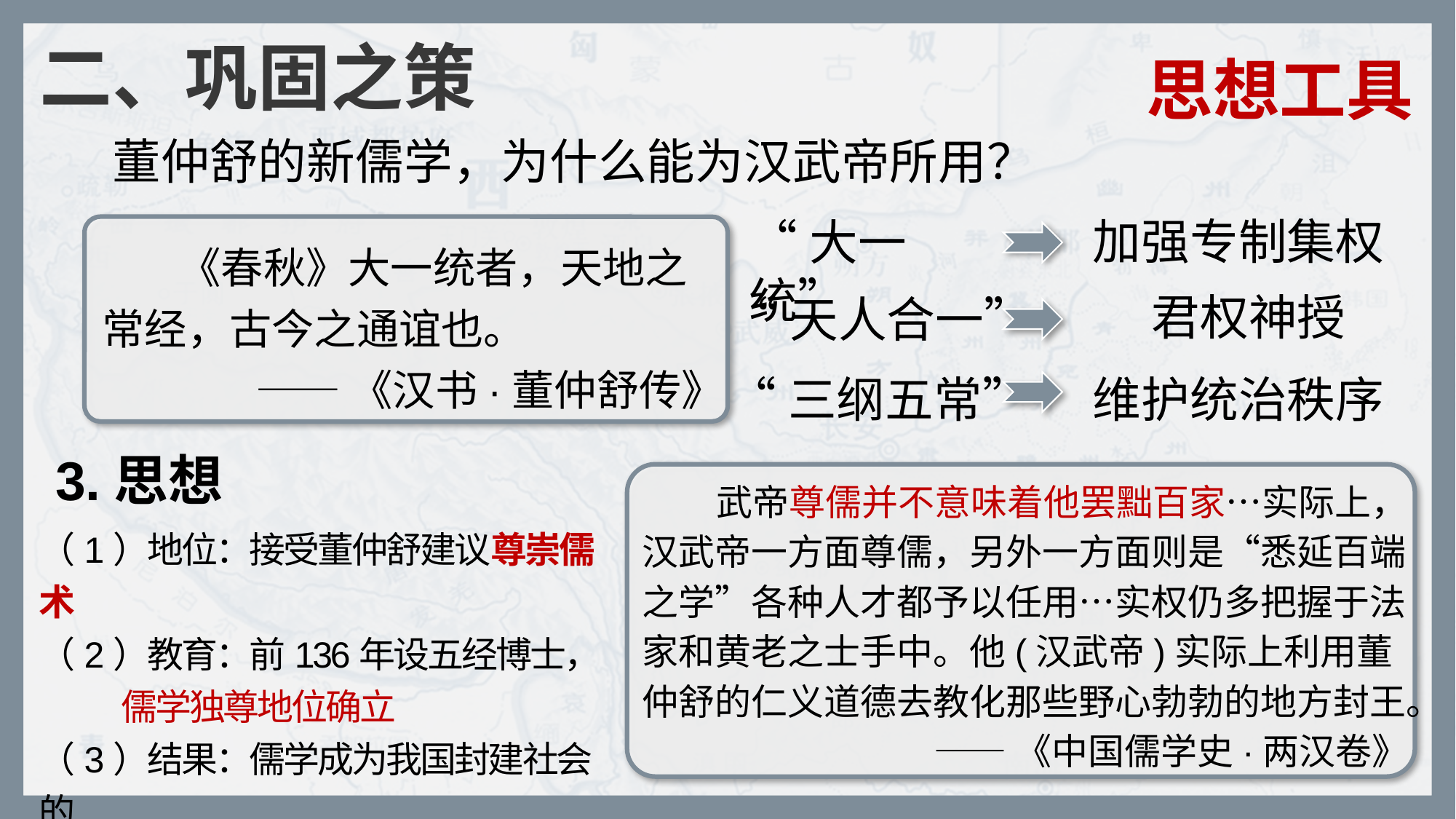

二、巩固之策
思想工具
董仲舒的新儒学，为什么能为汉武帝所用？
加强专制集权
“大一统”

       《春秋》大一统者，天地之常经，古今之通谊也。
——《汉书·董仲舒传》
君权神授
“天人合一”

“三纲五常”
维护统治秩序

3.思想

        武帝尊儒并不意味着他罢黜百家…实际上，汉武帝一方面尊儒，另外一方面则是“悉延百端之学”各种人才都予以任用…实权仍多把握于法家和黄老之士手中。他(汉武帝)实际上利用董仲舒的仁义道德去教化那些野心勃勃的地方封王。
——《中国儒学史·两汉卷》
（1）地位：接受董仲舒建议尊崇儒术
（2）教育：前136年设五经博士，
            儒学独尊地位确立
（3）结果：儒学成为我国封建社会的
           主流意识形态